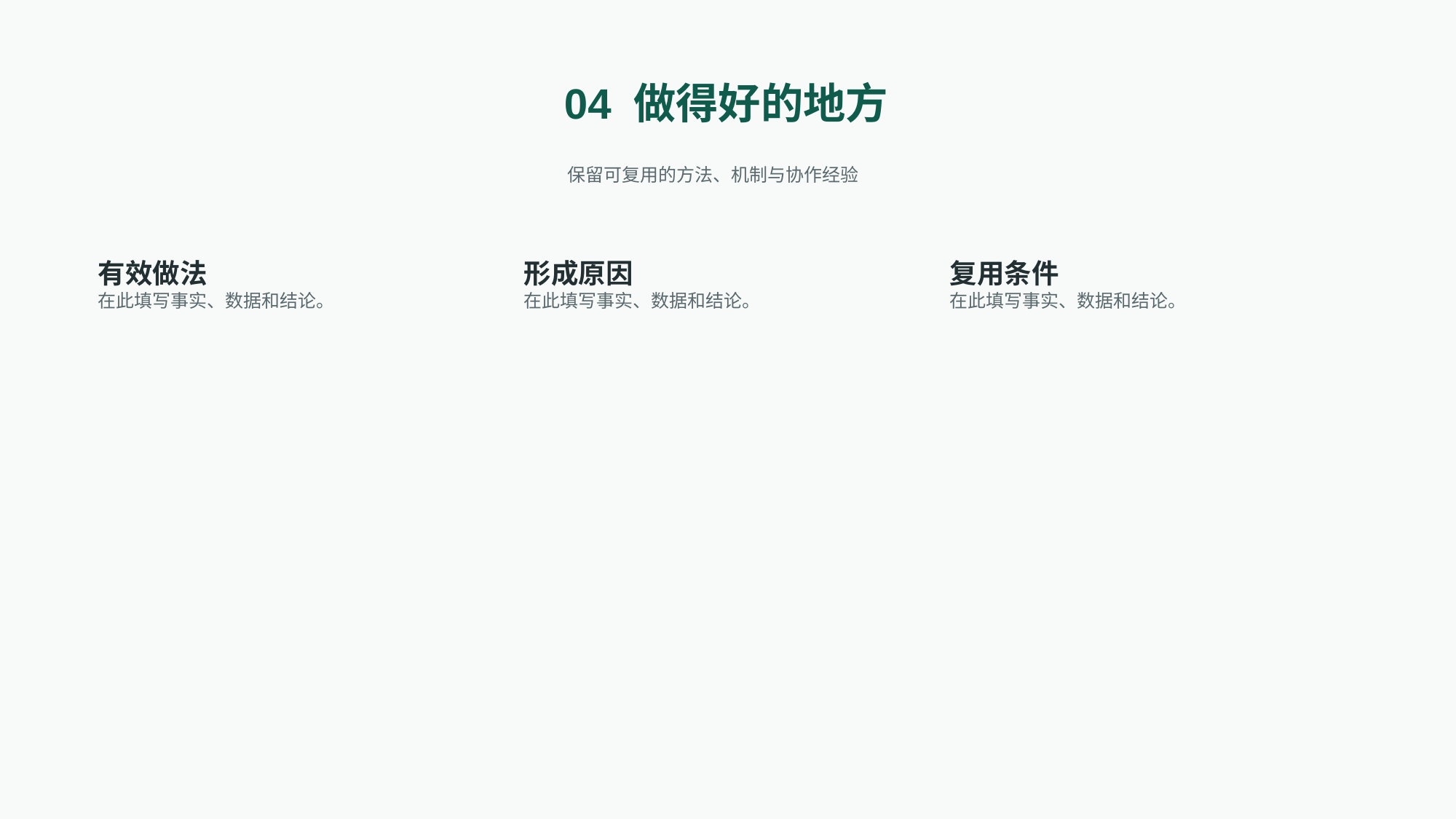

04 做得好的地方
保留可复用的方法、机制与协作经验
有效做法
在此填写事实、数据和结论。
形成原因
在此填写事实、数据和结论。
复用条件
在此填写事实、数据和结论。